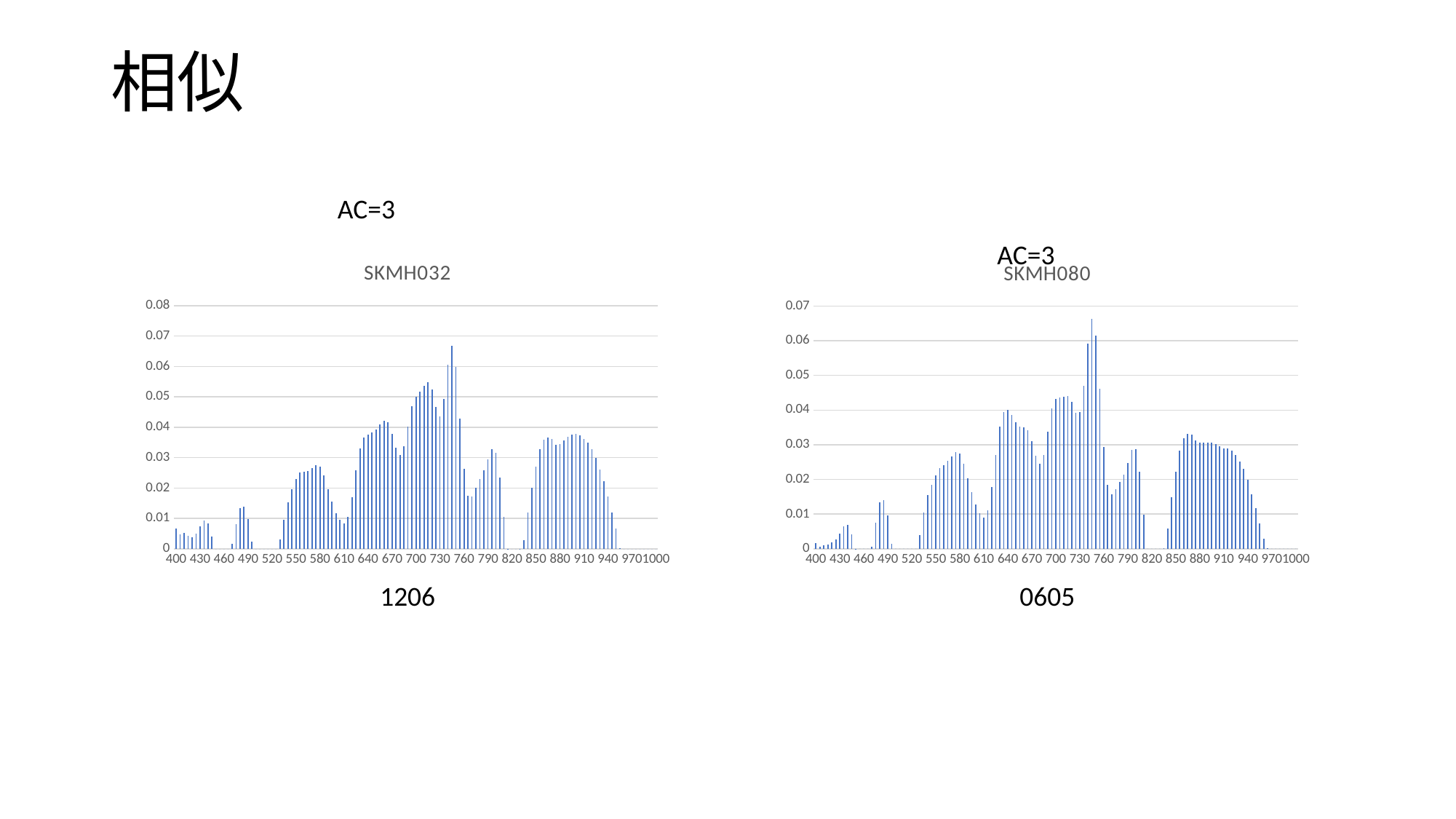

相似
AC=3
AC=3

### Chart:

| Category | SKMH032 |
|---|---|
| 400 | 0.006656967783333335 |
| 405 | 0.004796836123333333 |
| 410 | 0.005299502896666667 |
| 415 | 0.004302485036666667 |
| 420 | 0.003889956373333334 |
| 425 | 0.0049728927066666675 |
| 430 | 0.007327714323333332 |
| 435 | 0.009361628133333333 |
| 440 | 0.008424281816666667 |
| 445 | 0.003990822943333334 |
| 450 | 0.0 |
| 455 | 0.0 |
| 460 | 0.0 |
| 465 | 0.0 |
| 470 | 0.0017280545400000001 |
| 475 | 0.008216715816666666 |
| 480 | 0.013407642883333331 |
| 485 | 0.01386942155 |
| 490 | 0.009752432206666668 |
| 495 | 0.002505461855 |
| 500 | 0.0 |
| 505 | 0.0 |
| 510 | 0.0 |
| 515 | 0.0 |
| 520 | 0.0 |
| 525 | 0.0 |
| 530 | 0.002987528433333333 |
| 535 | 0.009681556266666667 |
| 540 | 0.015417631416666666 |
| 545 | 0.019556536700000005 |
| 550 | 0.023009295933333333 |
| 555 | 0.025204421633333328 |
| 560 | 0.025267317900000006 |
| 565 | 0.025660953233333336 |
| 570 | 0.026458035966666668 |
| 575 | 0.0275919163 |
| 580 | 0.0271352184 |
| 585 | 0.024194122300000002 |
| 590 | 0.019645413433333335 |
| 595 | 0.015492829583333336 |
| 600 | 0.011611493083333332 |
| 605 | 0.00949867515 |
| 610 | 0.008471580720000002 |
| 615 | 0.010583475199999996 |
| 620 | 0.017044646833333336 |
| 625 | 0.025731654633333337 |
| 630 | 0.033012595766666666 |
| 635 | 0.03650892243333334 |
| 640 | 0.03749940553333333 |
| 645 | 0.03822734703333333 |
| 650 | 0.03926135696666667 |
| 655 | 0.04085131070000001 |
| 660 | 0.04219624943333333 |
| 665 | 0.041531808866666665 |
| 670 | 0.037779142266666677 |
| 675 | 0.03330082016666667 |
| 680 | 0.030897296399999996 |
| 685 | 0.03363467793333333 |
| 690 | 0.04022891023333334 |
| 695 | 0.046849630066666675 |
| 700 | 0.050077187433333344 |
| 705 | 0.051787949300000004 |
| 710 | 0.05357964403333334 |
| 715 | 0.05481076783333335 |
| 720 | 0.05242980806666667 |
| 725 | 0.0465996691 |
| 730 | 0.04364685329999999 |
| 735 | 0.04932771736666668 |
| 740 | 0.060634067800000004 |
| 745 | 0.06672133803333334 |
| 750 | 0.05995540590000001 |
| 755 | 0.042940316266666674 |
| 760 | 0.026235794033333325 |
| 765 | 0.017547045466666664 |
| 770 | 0.017214167299999996 |
| 775 | 0.020140949800000005 |
| 780 | 0.023059961433333328 |
| 785 | 0.025730890766666667 |
| 790 | 0.029458662466666667 |
| 795 | 0.03280193486666667 |
| 800 | 0.031553347066666675 |
| 805 | 0.02351081626666667 |
| 810 | 0.010482070966666668 |
| 815 | 3.2029782e-05 |
| 820 | 0.0 |
| 825 | 0.0 |
| 830 | 1.7622701e-05 |
| 835 | 0.0027631707766666664 |
| 840 | 0.012069696399999998 |
| 845 | 0.0202142197 |
| 850 | 0.027118684033333326 |
| 855 | 0.032848832266666676 |
| 860 | 0.03586309386666666 |
| 865 | 0.03666367386666666 |
| 870 | 0.03605146766666666 |
| 875 | 0.03428870123333334 |
| 880 | 0.03449204656666666 |
| 885 | 0.0355761011 |
| 890 | 0.03681523576666666 |
| 895 | 0.03756176843333334 |
| 900 | 0.03778867346666666 |
| 905 | 0.03737866106666667 |
| 910 | 0.03620155633333332 |
| 915 | 0.03503901959999999 |
| 920 | 0.0328721909 |
| 925 | 0.029870702266666667 |
| 930 | 0.0260488089 |
| 935 | 0.022213973700000007 |
| 940 | 0.017220440299999997 |
| 945 | 0.01185456666666667 |
| 950 | 0.006695878200000001 |
| 955 | 0.00012875600833333334 |
| 960 | 0.0 |
| 965 | 0.0 |
| 970 | 0.0 |
| 975 | 0.0 |
| 980 | 0.0 |
| 985 | 0.0 |
| 990 | 0.0 |
| 995 | 0.0 |
| 1000 | 0.0 |

### Chart:

| Category | SKMH080 |
|---|---|
| 400 | 0.0015628779004600002 |
| 405 | 0.0005430810571799998 |
| 410 | 0.0009973049894900002 |
| 415 | 0.0012183538403899997 |
| 420 | 0.0017732293106999999 |
| 425 | 0.0027509255759999994 |
| 430 | 0.004365366078000001 |
| 435 | 0.0065542438440000005 |
| 440 | 0.006944141880999998 |
| 445 | 0.004239489609 |
| 450 | 1.5966611559999998e-05 |
| 455 | 0.0 |
| 460 | 0.0 |
| 465 | 0.0 |
| 470 | 0.0006620662214999998 |
| 475 | 0.007605089504000001 |
| 480 | 0.013406926235000003 |
| 485 | 0.014121544725 |
| 490 | 0.009686132865000002 |
| 495 | 0.0015564384006000005 |
| 500 | 0.0 |
| 505 | 0.0 |
| 510 | 0.0 |
| 515 | 0.0 |
| 520 | 0.0 |
| 525 | 0.0 |
| 530 | 0.003977878495000001 |
| 535 | 0.010446671419999996 |
| 540 | 0.01547120086999999 |
| 545 | 0.018493962799999996 |
| 550 | 0.021150620329999995 |
| 555 | 0.02332385896000001 |
| 560 | 0.024121482120000003 |
| 565 | 0.025329137290000015 |
| 570 | 0.026652161039999994 |
| 575 | 0.02786072195000001 |
| 580 | 0.02741261198 |
| 585 | 0.02462656226000001 |
| 590 | 0.020439096349999998 |
| 595 | 0.016438780320000002 |
| 600 | 0.012688029549999995 |
| 605 | 0.010296609584999998 |
| 610 | 0.008950833765000003 |
| 615 | 0.011007466429999996 |
| 620 | 0.0177258367 |
| 625 | 0.027097972769999992 |
| 630 | 0.035308791560000004 |
| 635 | 0.039505822699999985 |
| 640 | 0.03997761692000001 |
| 645 | 0.03863270449000001 |
| 650 | 0.03651971757999999 |
| 655 | 0.03521622209 |
| 660 | 0.03496915917000001 |
| 665 | 0.03417945104000001 |
| 670 | 0.031027239069999983 |
| 675 | 0.026793131690000013 |
| 680 | 0.024461681880000006 |
| 685 | 0.027092213569999992 |
| 690 | 0.03377043771000001 |
| 695 | 0.04054184106 |
| 700 | 0.04331940249 |
| 705 | 0.04371054393 |
| 710 | 0.04377355245 |
| 715 | 0.04403144214000001 |
| 720 | 0.04243442099000002 |
| 725 | 0.03930687173000001 |
| 730 | 0.03941141303 |
| 735 | 0.04702874339999999 |
| 740 | 0.05924940788000001 |
| 745 | 0.06639418481000002 |
| 750 | 0.06147019550000002 |
| 755 | 0.046114729499999986 |
| 760 | 0.029306311410000004 |
| 765 | 0.018523852370000007 |
| 770 | 0.01576728789 |
| 775 | 0.01720329521 |
| 780 | 0.01933349054 |
| 785 | 0.021383103400000002 |
| 790 | 0.024764107900000006 |
| 795 | 0.028603957010000004 |
| 800 | 0.028745789070000007 |
| 805 | 0.02222095849999999 |
| 810 | 0.009837050889999994 |
| 815 | 0.0 |
| 820 | 0.0 |
| 825 | 0.0 |
| 830 | 0.0 |
| 835 | 0.00013110075 |
| 840 | 0.005894249647999997 |
| 845 | 0.01484581151 |
| 850 | 0.02224019414 |
| 855 | 0.028294032539999993 |
| 860 | 0.03177834526999999 |
| 865 | 0.033183769269999996 |
| 870 | 0.03296926523 |
| 875 | 0.03126548414000001 |
| 880 | 0.030643111090000005 |
| 885 | 0.030597001550000013 |
| 890 | 0.030669792160000004 |
| 895 | 0.0305315826 |
| 900 | 0.030118280500000004 |
| 905 | 0.029486406909999992 |
| 910 | 0.02890646048999999 |
| 915 | 0.028907080739999994 |
| 920 | 0.028296668179999984 |
| 925 | 0.02710439385000001 |
| 930 | 0.025216485709999997 |
| 935 | 0.023152611830000006 |
| 940 | 0.019817584019999997 |
| 945 | 0.01579649971000001 |
| 950 | 0.01164355671 |
| 955 | 0.0072532753509 |
| 960 | 0.0028319462293900006 |
| 965 | 0.0002650963013 |
| 970 | 0.0 |
| 975 | 0.0 |
| 980 | 0.0 |
| 985 | 0.0 |
| 990 | 0.0 |
| 995 | 0.0 |
| 1000 | 0.0 |
1206
0605